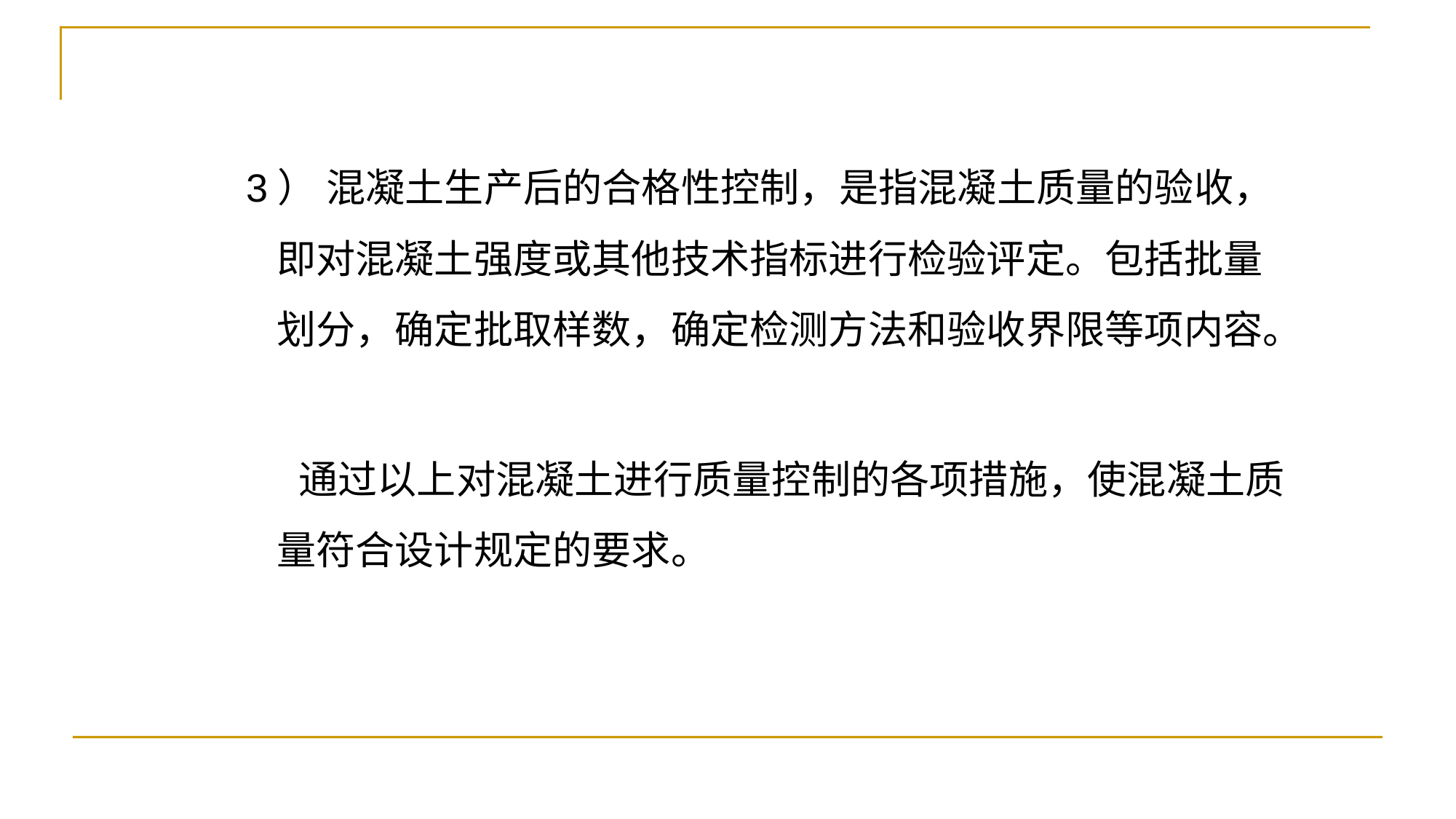

3） 混凝土生产后的合格性控制，是指混凝土质量的验收，即对混凝土强度或其他技术指标进行检验评定。包括批量划分，确定批取样数，确定检测方法和验收界限等项内容。
      通过以上对混凝土进行质量控制的各项措施，使混凝土质量符合设计规定的要求。